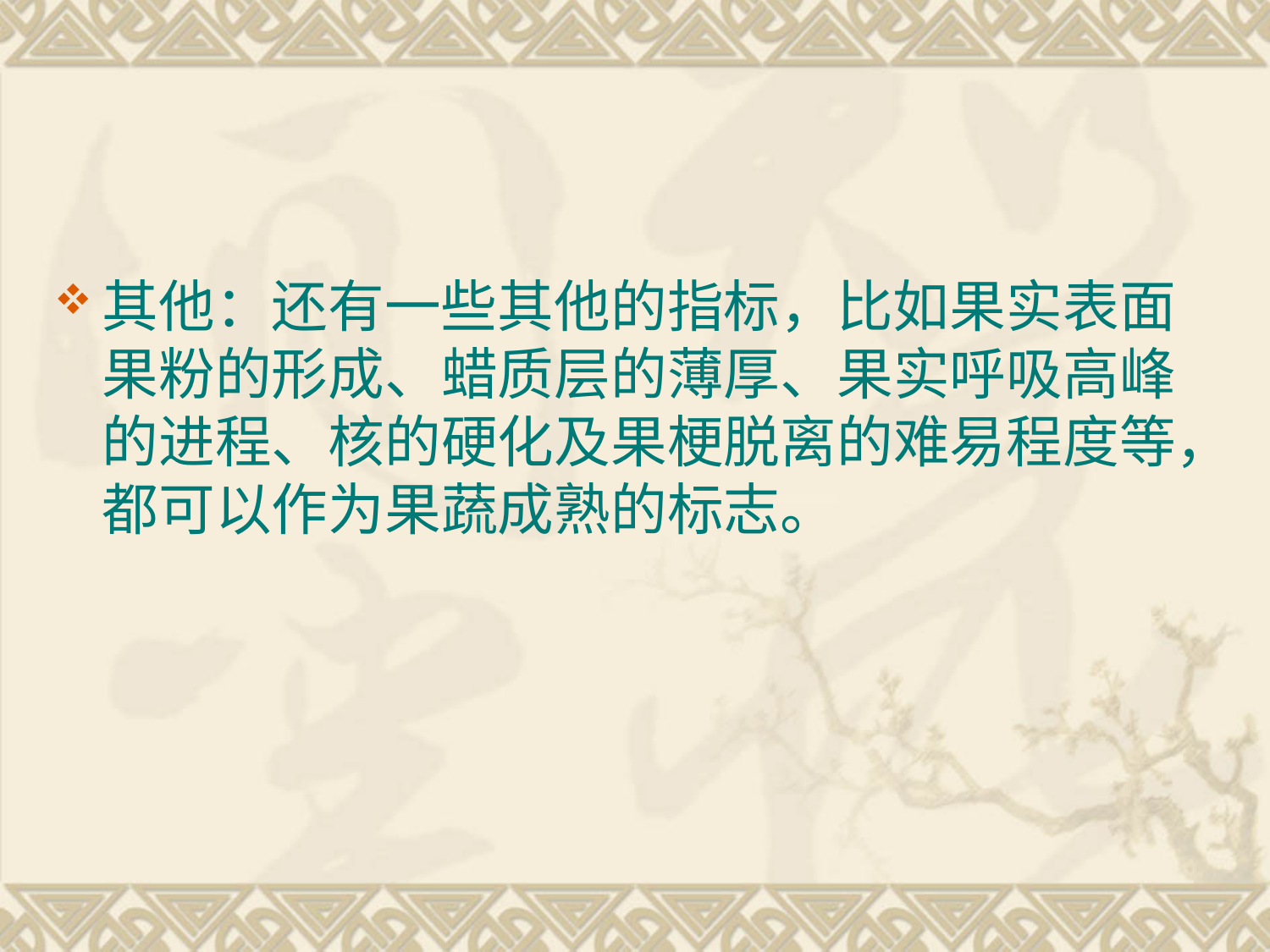

#
其他：还有一些其他的指标，比如果实表面果粉的形成、蜡质层的薄厚、果实呼吸高峰的进程、核的硬化及果梗脱离的难易程度等，都可以作为果蔬成熟的标志。